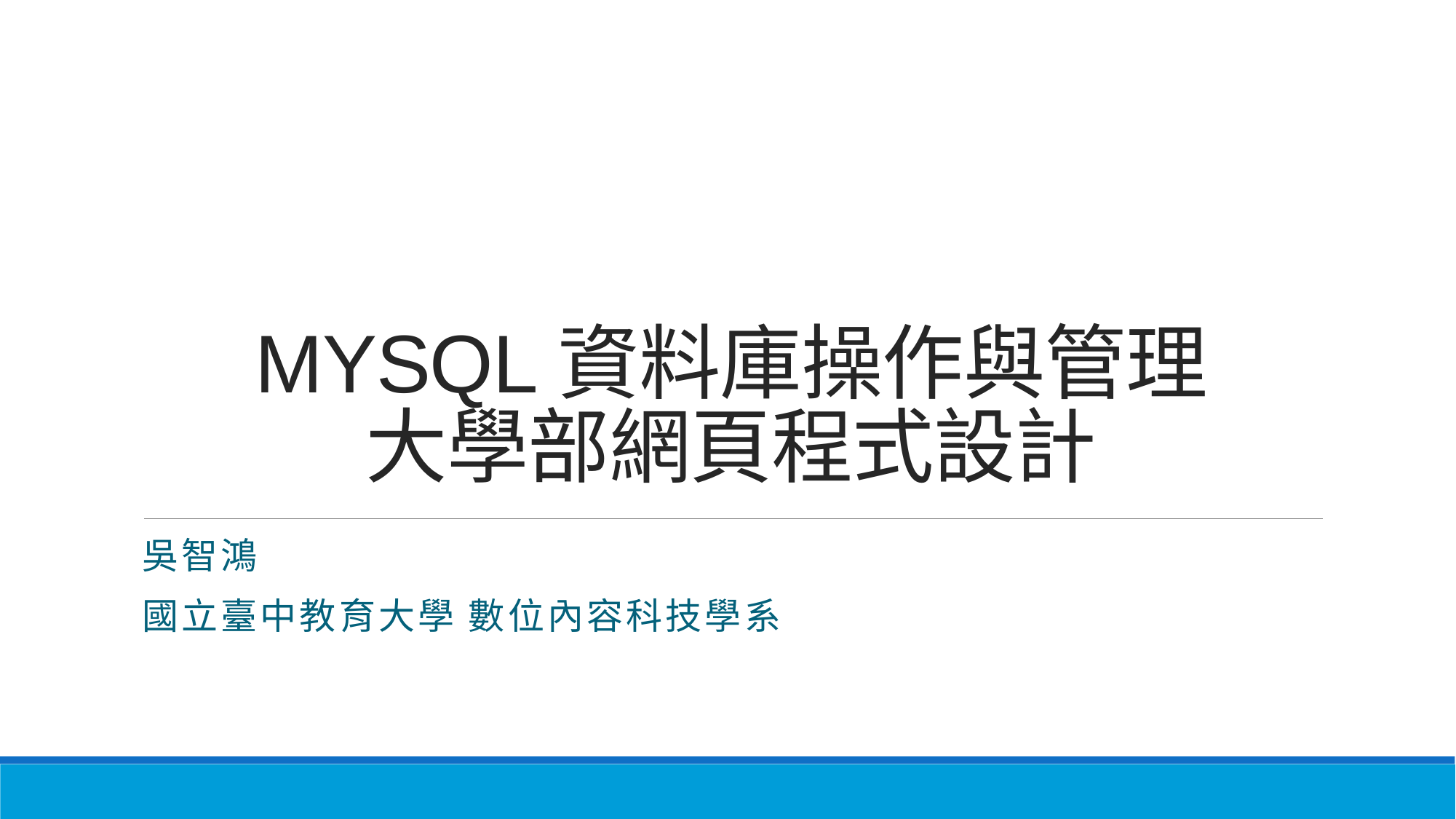

# MYSQL資料庫操作與管理 大學部網頁程式設計
吳智鴻
國立臺中教育大學 數位內容科技學系